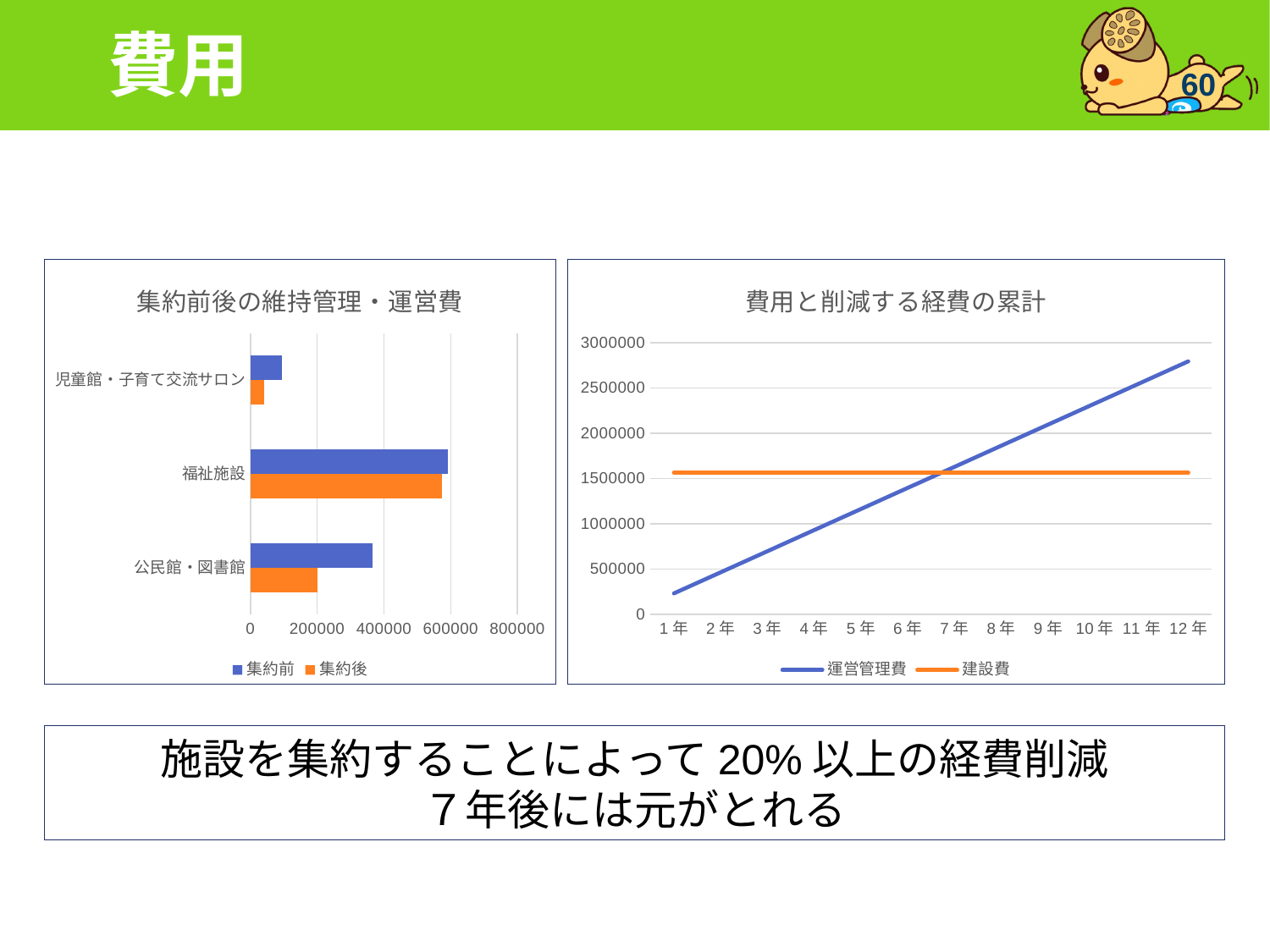

# 費用
60

### Chart: 集約前後の維持管理・運営費

| Category | 集約後 | 集約前 |
|---|---|---|
| 公民館・図書館 | 201976.0 | 365041.0 |
| 福祉施設 | 574794.0 | 592406.0 |
| 児童館・子育て交流サロン | 40688.0 | 92752.0 |

### Chart: 費用と削減する経費の累計

| Category | 運営管理費 | 建設費 |
|---|---|---|
| 1年 | 232741.0 | 1563969.0 |
| 2年 | 465482.0 | 1563969.0 |
| 3年 | 698223.0 | 1563969.0 |
| 4年 | 930964.0 | 1563969.0 |
| 5年 | 1163705.0 | 1563969.0 |
| 6年 | 1396446.0 | 1563969.0 |
| 7年 | 1629187.0 | 1563969.0 |
| 8年 | 1861928.0 | 1563969.0 |
| 9年 | 2094669.0 | 1563969.0 |
| 10年 | 2327410.0 | 1563969.0 |
| 11年 | 2560151.0 | 1563969.0 |
| 12年 | 2792892.0 | 1563969.0 |
施設を集約することによって20%以上の経費削減
７年後には元がとれる